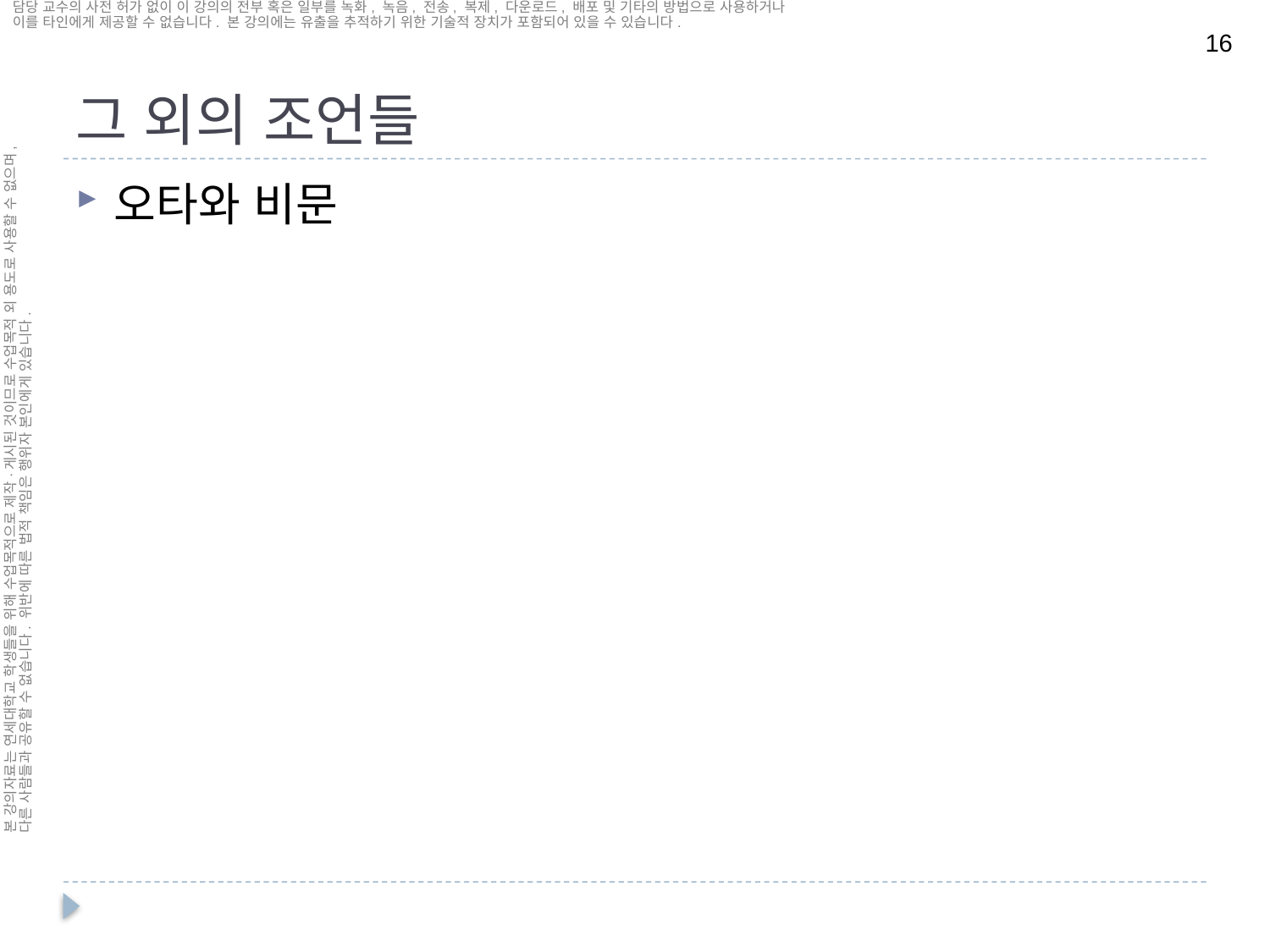

# 그 외의 조언들
16
오타와 비문